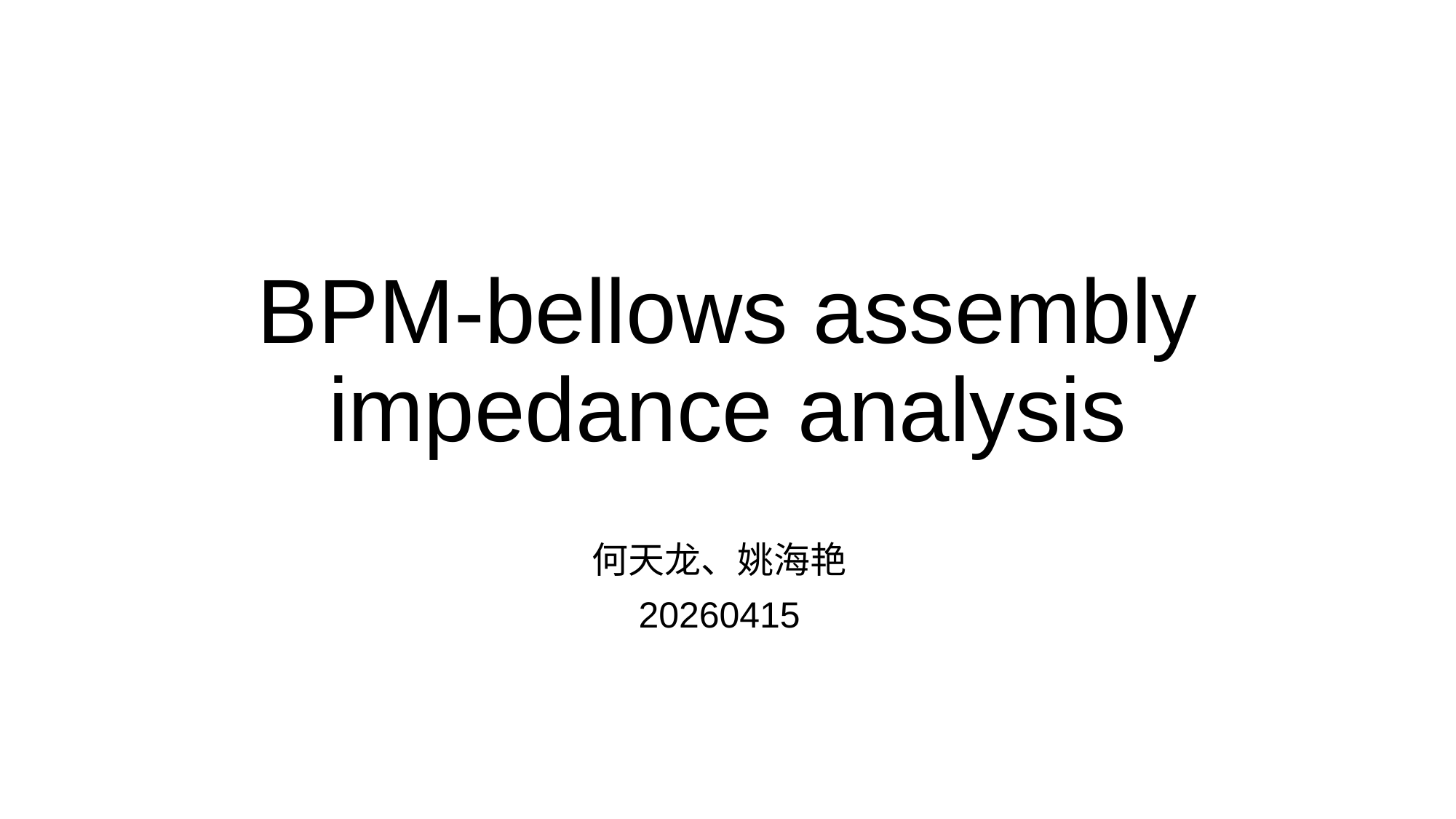

# BPM-bellows assembly impedance analysis
何天龙、姚海艳
20260415